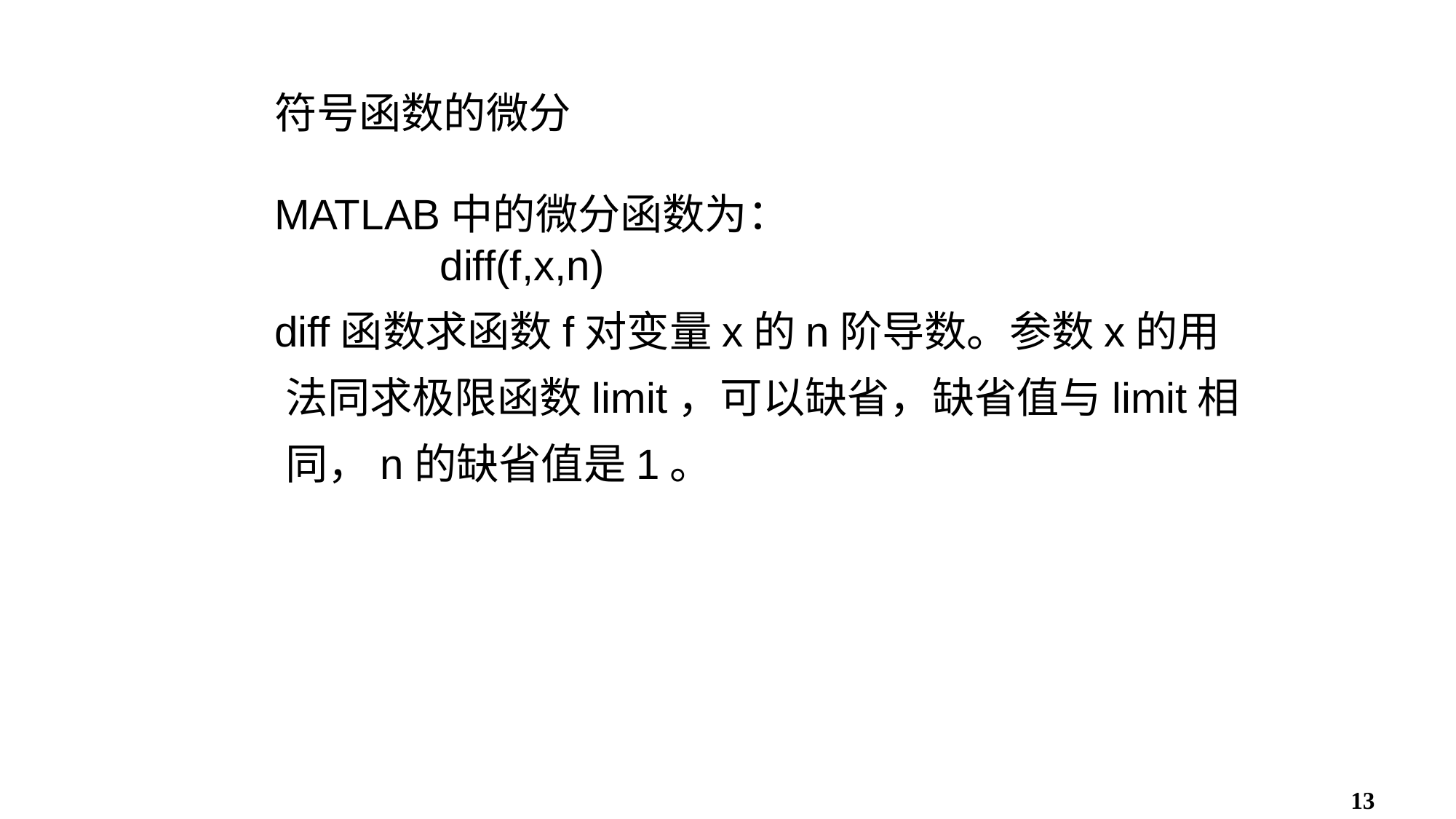

# 符号函数的微分
MATLAB中的微分函数为：
              diff(f,x,n)
diff函数求函数f对变量x的n阶导数。参数x的用法同求极限函数limit，可以缺省，缺省值与limit相同，n的缺省值是1。